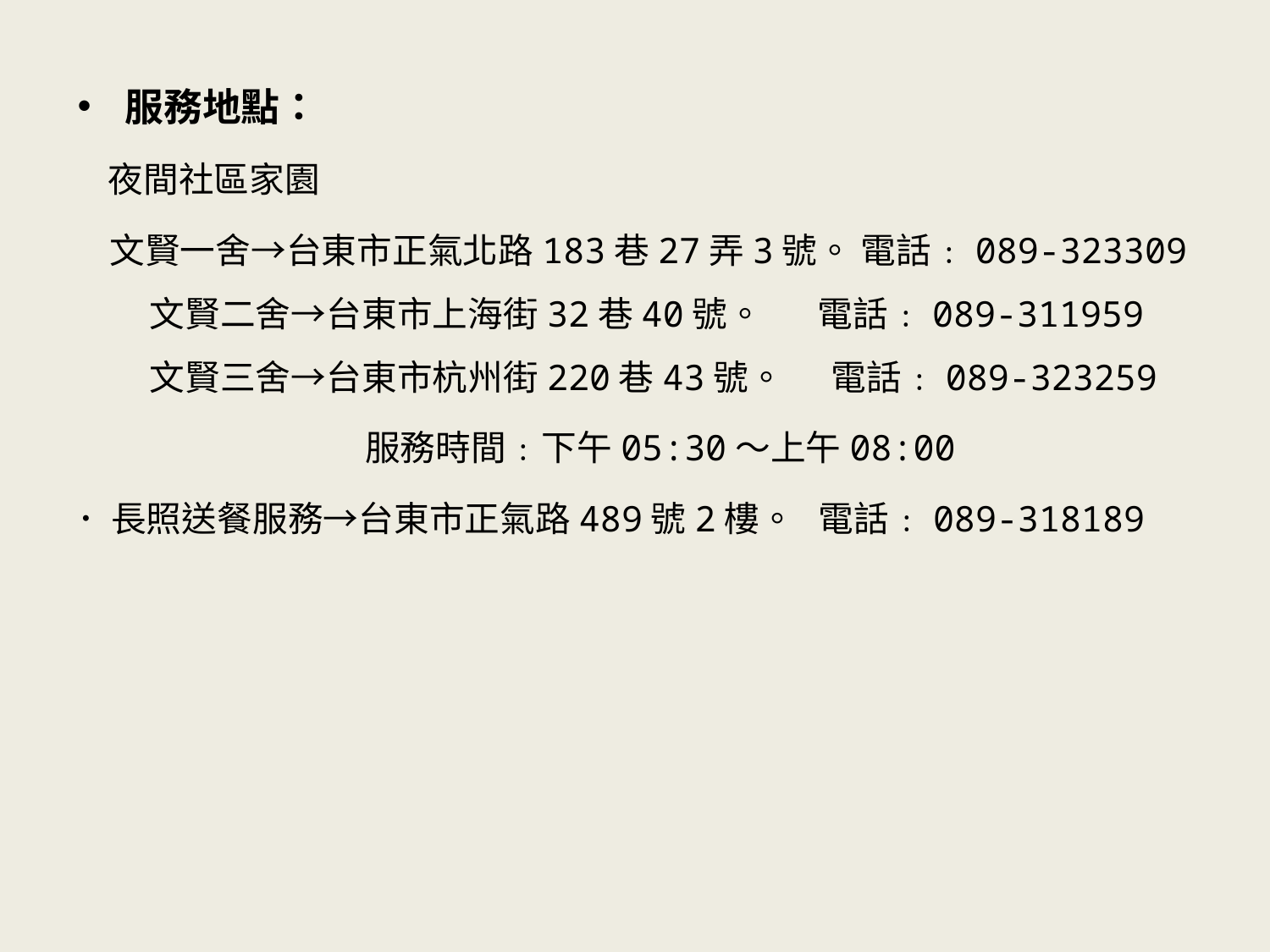

服務地點：
   夜間社區家園
   文賢一舍→台東市正氣北路183巷27弄3號。 電話﹕089-323309
   文賢二舍→台東市上海街32巷40號。       電話﹕089-311959
   文賢三舍→台東市杭州街220巷43號。      電話﹕089-323259
     服務時間﹕下午05:30～上午08:00
･  長照送餐服務→台東市正氣路489號2樓。   電話﹕089-318189